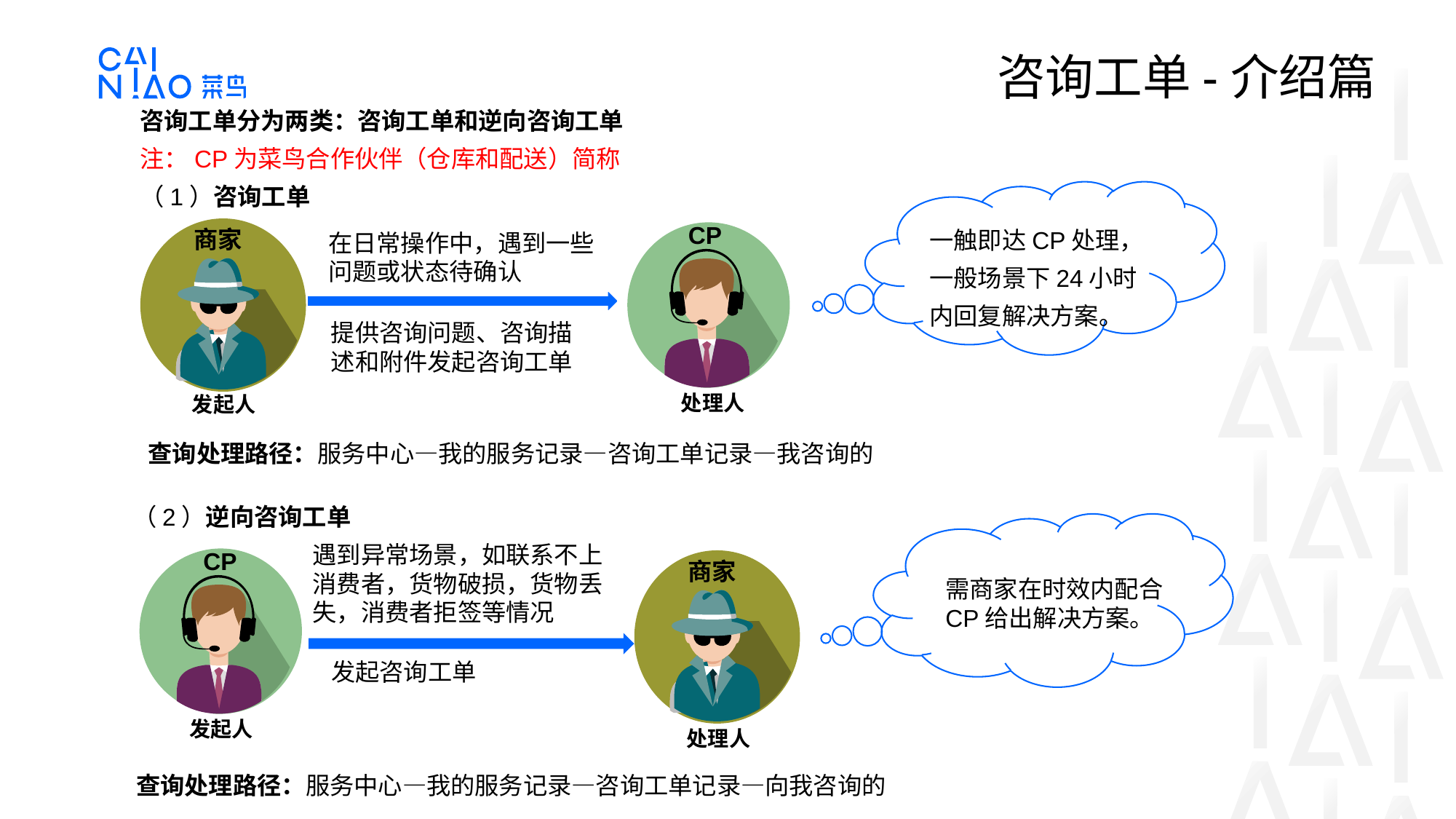

# 咨询工单-介绍篇
咨询工单分为两类：咨询工单和逆向咨询工单
注：CP为菜鸟合作伙伴（仓库和配送）简称
（1）咨询工单

一触即达CP处理，一般场景下24小时内回复解决方案。
CP

处理人

商家
发起人
在日常操作中，遇到一些问题或状态待确认

提供咨询问题、咨询描述和附件发起咨询工单
查询处理路径：服务中心—我的服务记录—咨询工单记录—我咨询的
（2）逆向咨询工单

需商家在时效内配合CP给出解决方案。
遇到异常场景，如联系不上消费者，货物破损，货物丢失，消费者拒签等情况

发起咨询工单
CP

发起人

商家
处理人
查询处理路径：服务中心—我的服务记录—咨询工单记录—向我咨询的